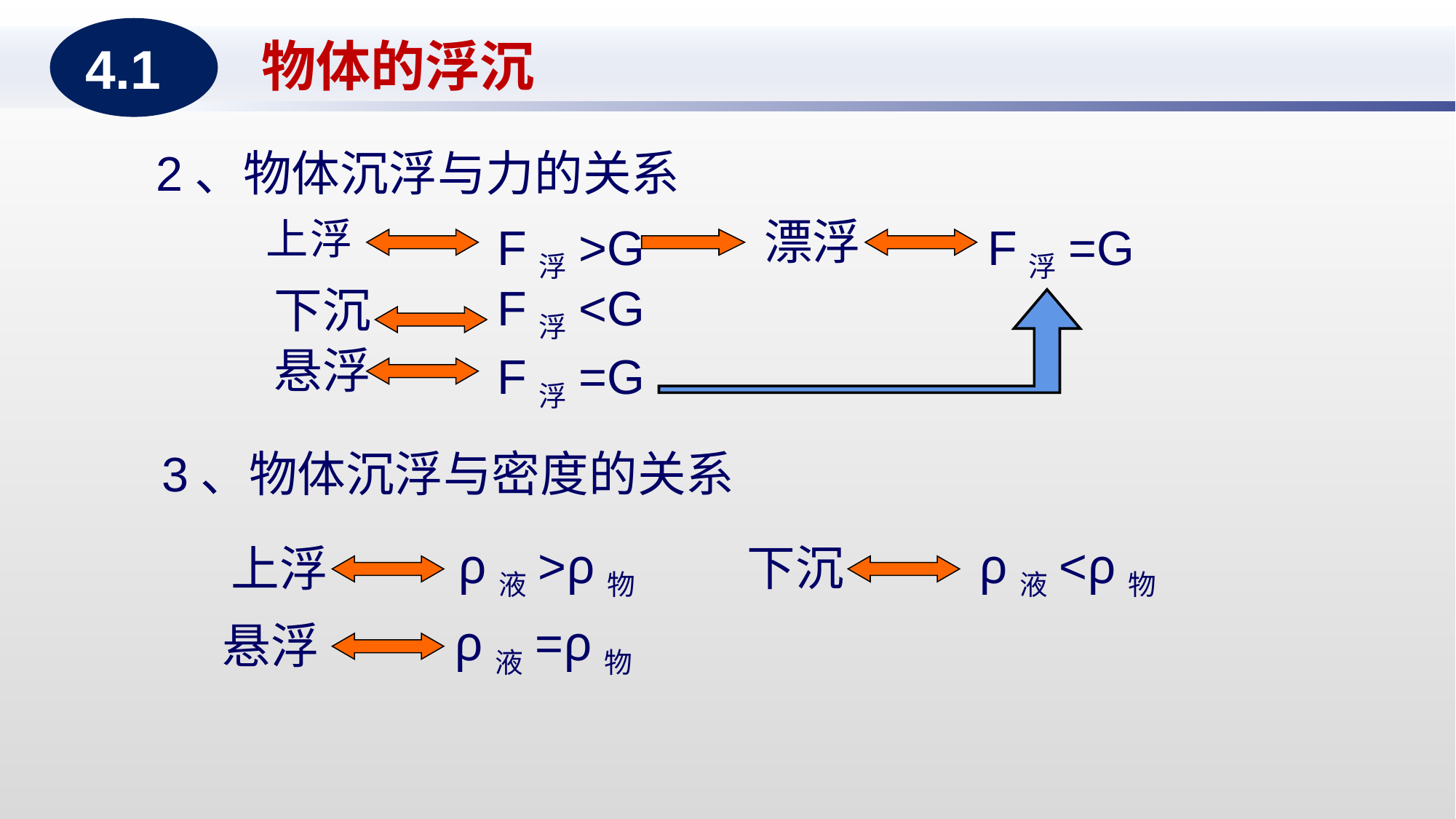

4.1

物体的浮沉

2、物体沉浮与力的关系
上浮
F浮>G
漂浮
F浮=G

F浮<G
下沉

悬浮
F浮=G

3、物体沉浮与密度的关系
 ρ液>ρ物
ρ液<ρ物
下沉
上浮

ρ液=ρ物
悬浮